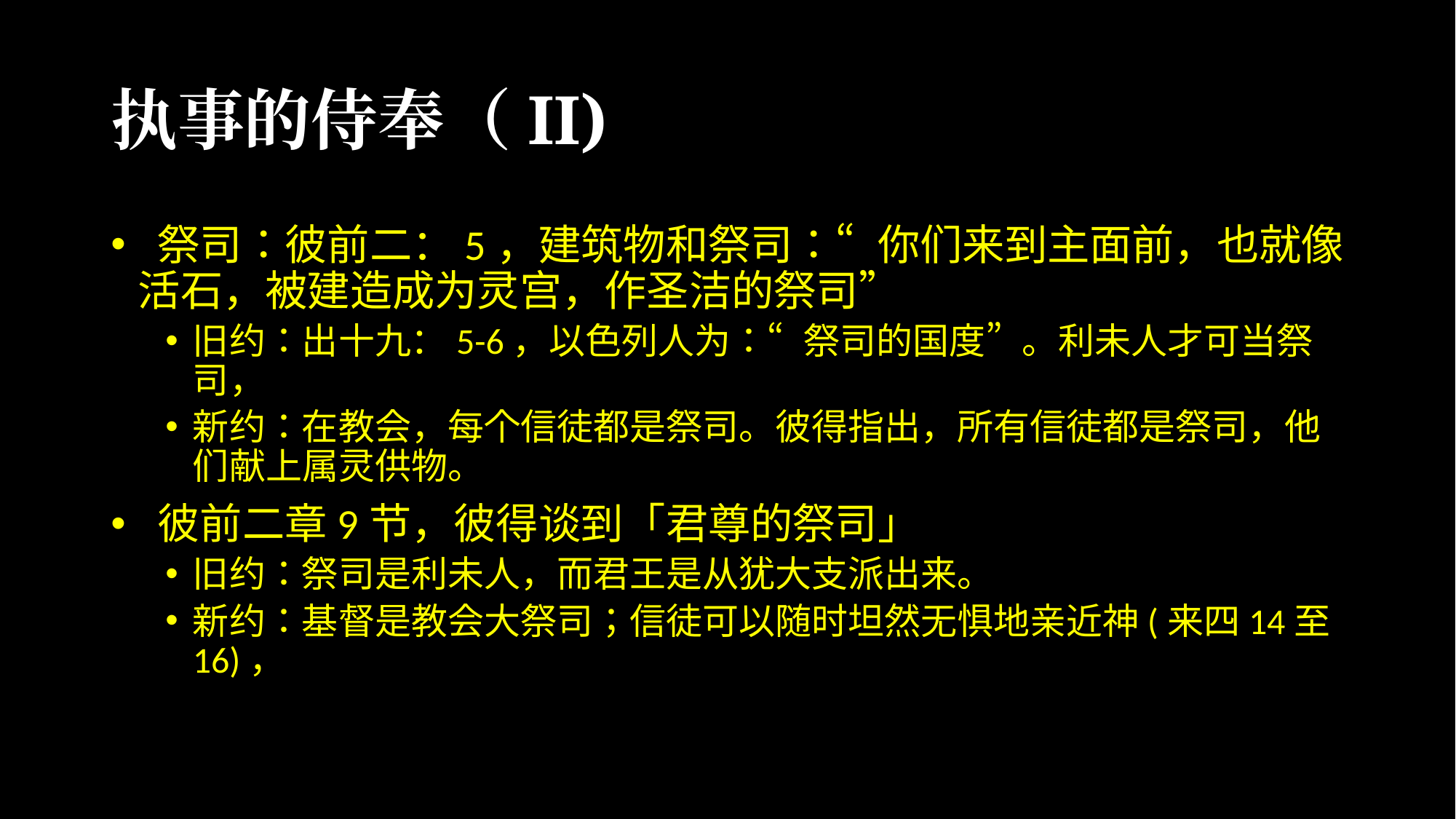

# 执事的侍奉（II)
 祭司：彼前二：5，建筑物和祭司：“你们来到主面前，也就像活石，被建造成为灵宫，作圣洁的祭司”
旧约：出十九：5-6，以色列人为：“祭司的国度”。利未人才可当祭司，
新约：在教会，每个信徒都是祭司。彼得指出，所有信徒都是祭司，他们献上属灵供物。
 彼前二章9节，彼得谈到「君尊的祭司」
旧约：祭司是利未人，而君王是从犹大支派出来。
新约：基督是教会大祭司；信徒可以随时坦然无惧地亲近神(来四14至16)，